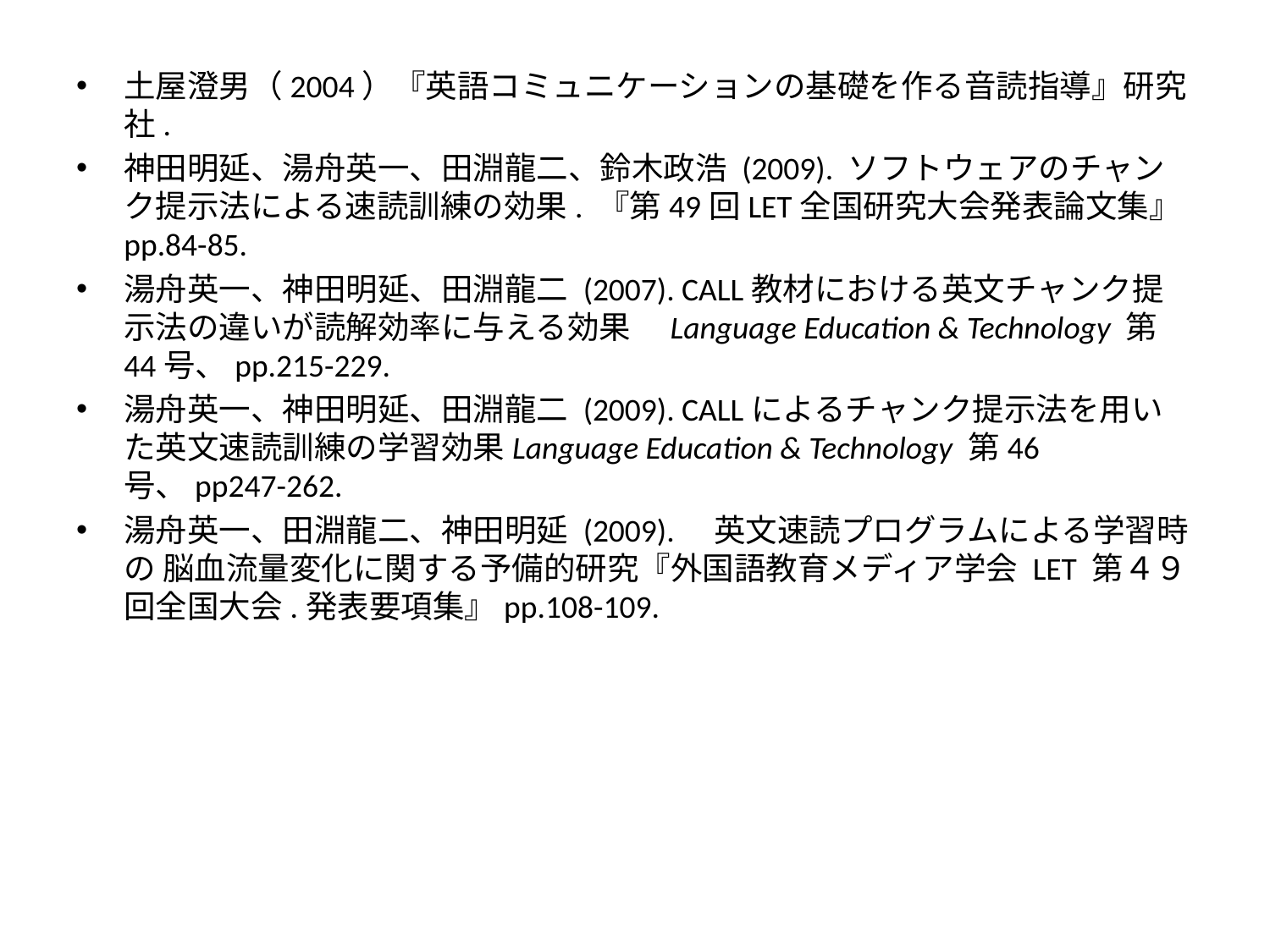

土屋澄男（2004）『英語コミュニケーションの基礎を作る音読指導』研究社.
神田明延、湯舟英一、田淵龍二、鈴木政浩 (2009). ソフトウェアのチャンク提示法による速読訓練の効果. 『第49回LET全国研究大会発表論文集』 pp.84-85.
湯舟英一、神田明延、田淵龍二 (2007). CALL教材における英文チャンク提示法の違いが読解効率に与える効果　Language Education & Technology 第44号、pp.215-229.
湯舟英一、神田明延、田淵龍二 (2009). CALLによるチャンク提示法を用いた英文速読訓練の学習効果Language Education & Technology 第46号、pp247-262.
湯舟英一、田淵龍二、神田明延 (2009).　英文速読プログラムによる学習時の 脳血流量変化に関する予備的研究『外国語教育メディア学会 LET 第４９回全国大会.発表要項集』pp.108-109.